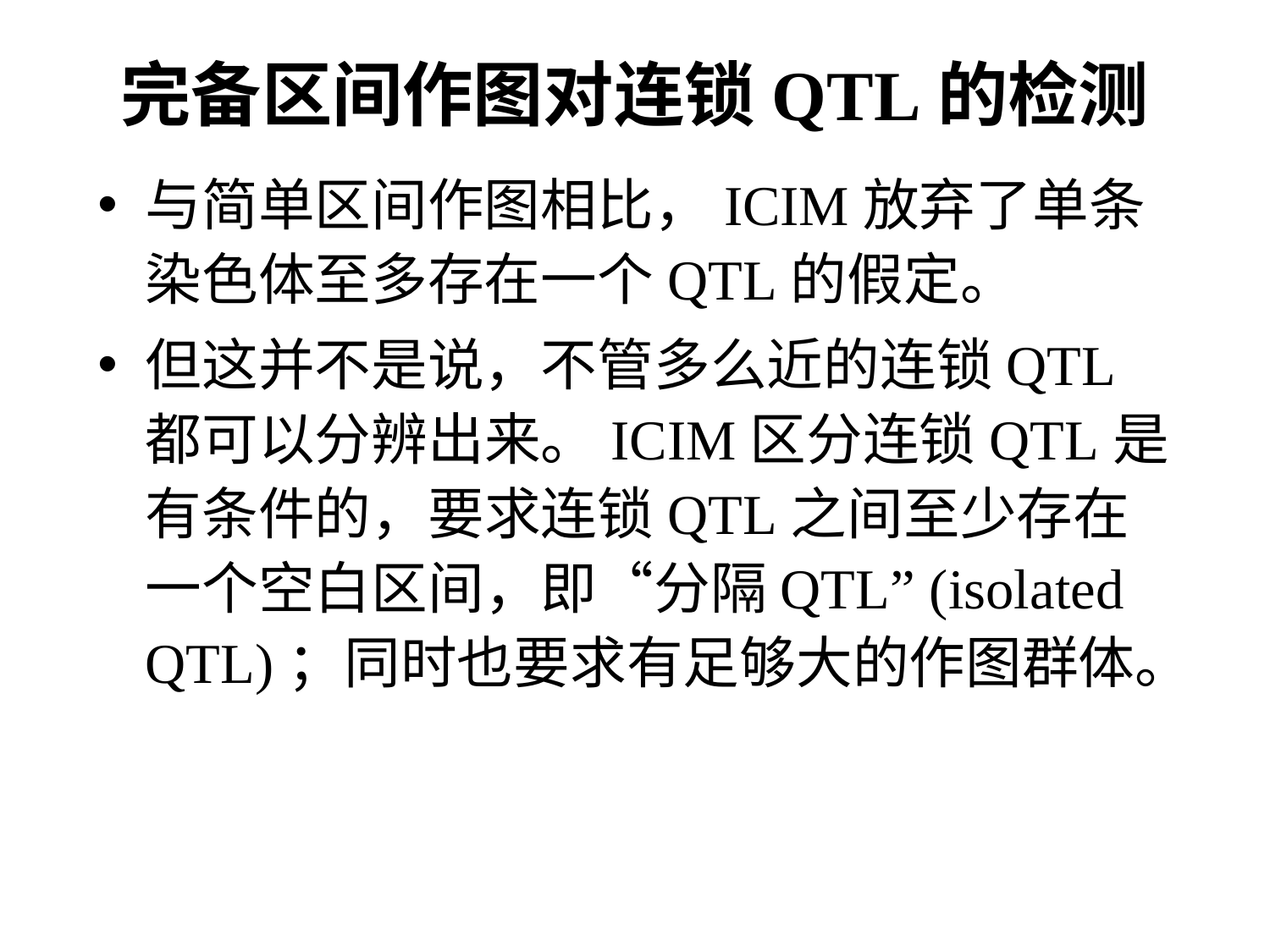

# 完备区间作图对连锁QTL的检测
与简单区间作图相比，ICIM放弃了单条染色体至多存在一个QTL的假定。
但这并不是说，不管多么近的连锁QTL都可以分辨出来。ICIM区分连锁QTL是有条件的，要求连锁QTL之间至少存在一个空白区间，即“分隔QTL” (isolated QTL)；同时也要求有足够大的作图群体。